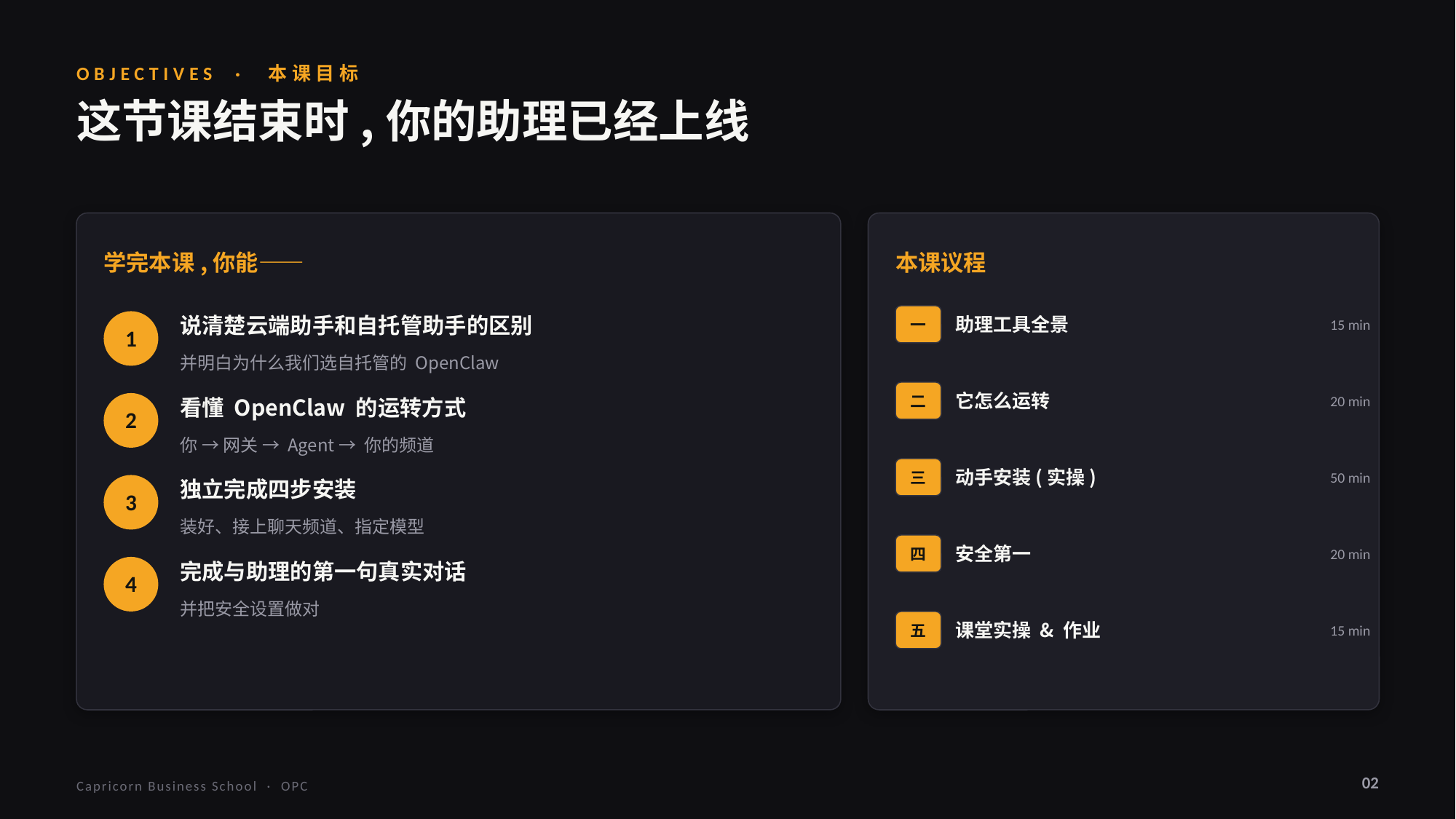

OBJECTIVES  ·  本课目标
这节课结束时,你的助理已经上线

学完本课,你能——
本课议程
助理工具全景
15 min

一
说清楚云端助手和自托管助手的区别
1

并明白为什么我们选自托管的 OpenClaw
它怎么运转
20 min

二
看懂 OpenClaw 的运转方式
2

你 → 网关 → Agent → 你的频道
动手安装(实操)
50 min

三
独立完成四步安装
3

装好、接上聊天频道、指定模型
安全第一
20 min

四
完成与助理的第一句真实对话
4

并把安全设置做对
课堂实操 & 作业
15 min

五
02
Capricorn Business School  ·  OPC